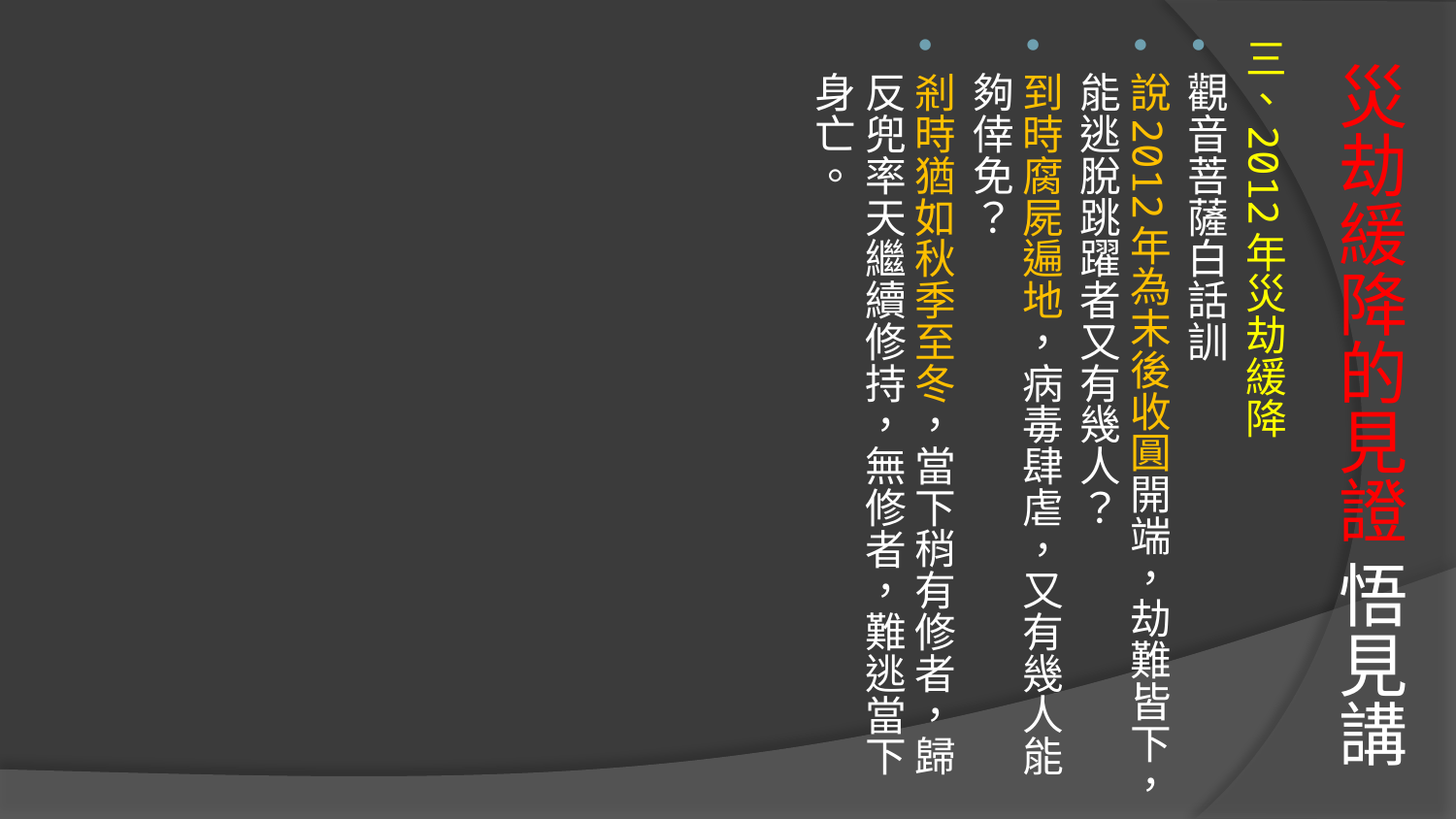

三、2012年災劫緩降
觀音菩薩白話訓
說2012年為末後收圓開端，劫難皆下，能逃脫跳躍者又有幾人？
到時腐屍遍地，病毒肆虐，又有幾人能夠倖免？
剎時猶如秋季至冬，當下稍有修者，歸反兜率天繼續修持，無修者，難逃當下身亡。

# 災劫緩降的見證 悟見講